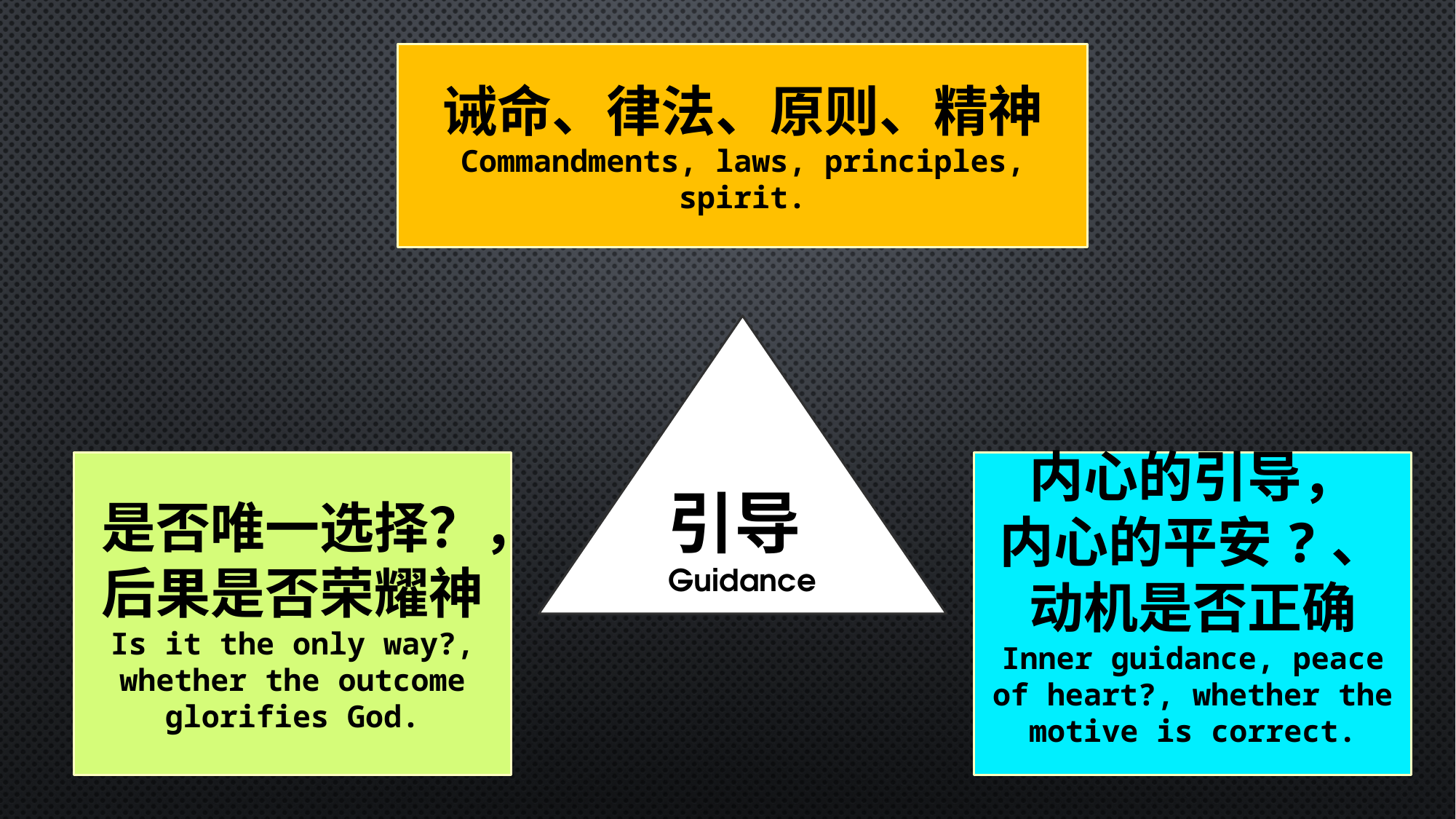

诫命、律法、原则、精神 Commandments, laws, principles, spirit.
引导Guidance
是否唯一选择？，后果是否荣耀神 Is it the only way?, whether the outcome glorifies God.
内心的引导，
内心的平安?、
动机是否正确 Inner guidance, peace of heart?, whether the motive is correct.